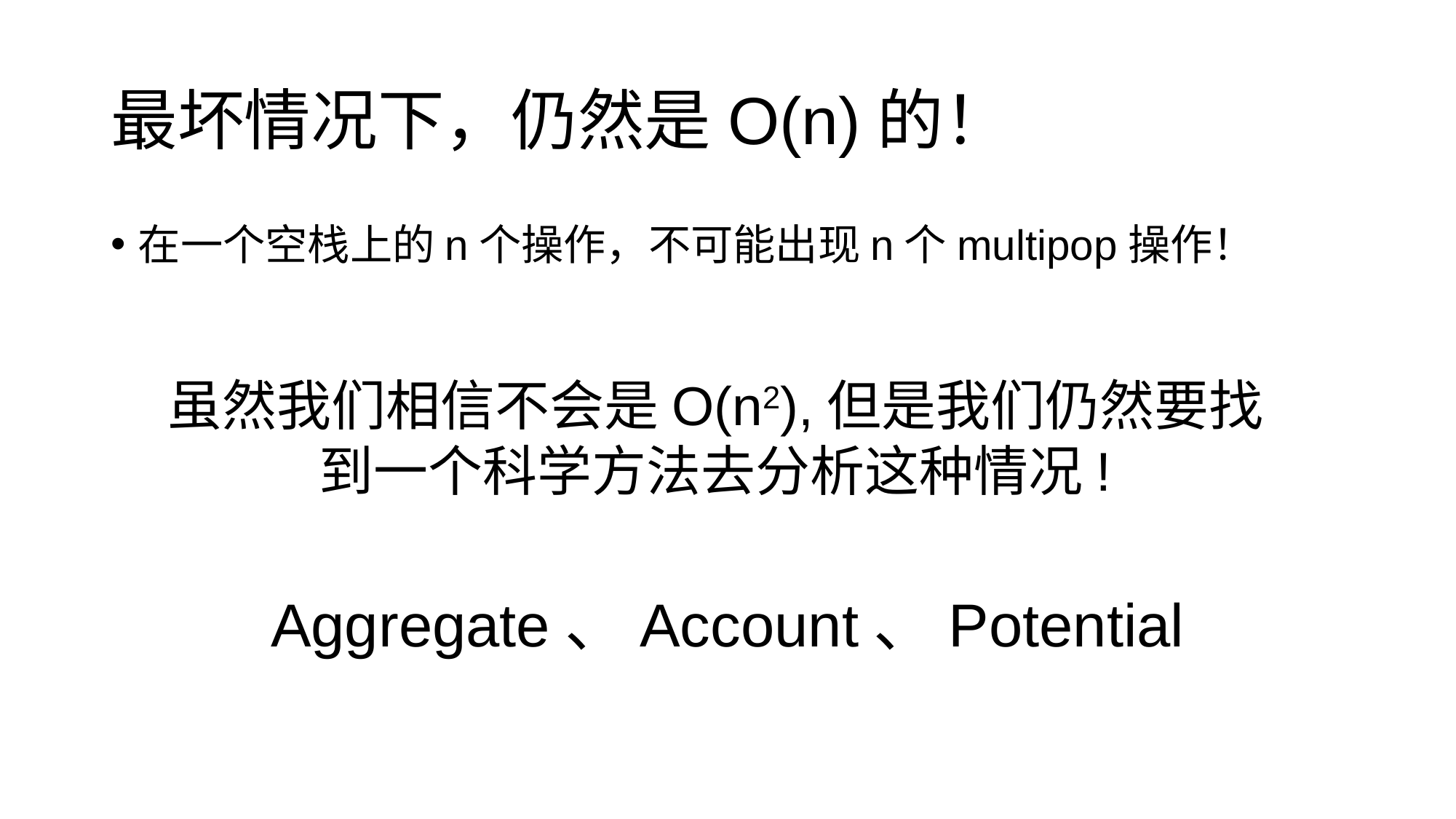

# 最坏情况下，仍然是O(n)的！
在一个空栈上的n个操作，不可能出现n个multipop操作！
虽然我们相信不会是O(n2),但是我们仍然要找到一个科学方法去分析这种情况!
Aggregate、Account、Potential